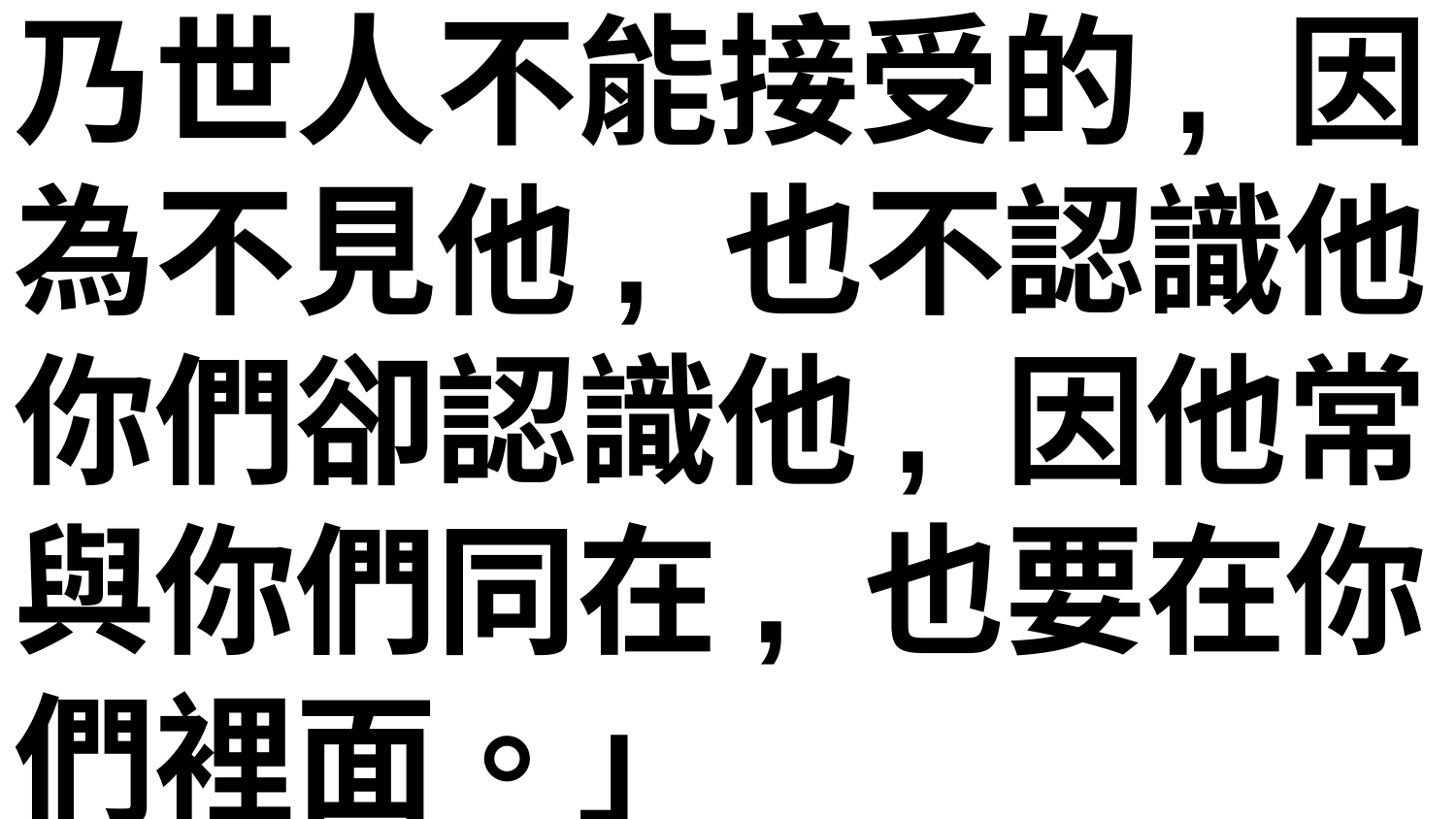

乃世人不能接受的, 因為不見他, 也不認識他。你們卻認識他, 因他常與你們同在, 也要在你們裡面。」